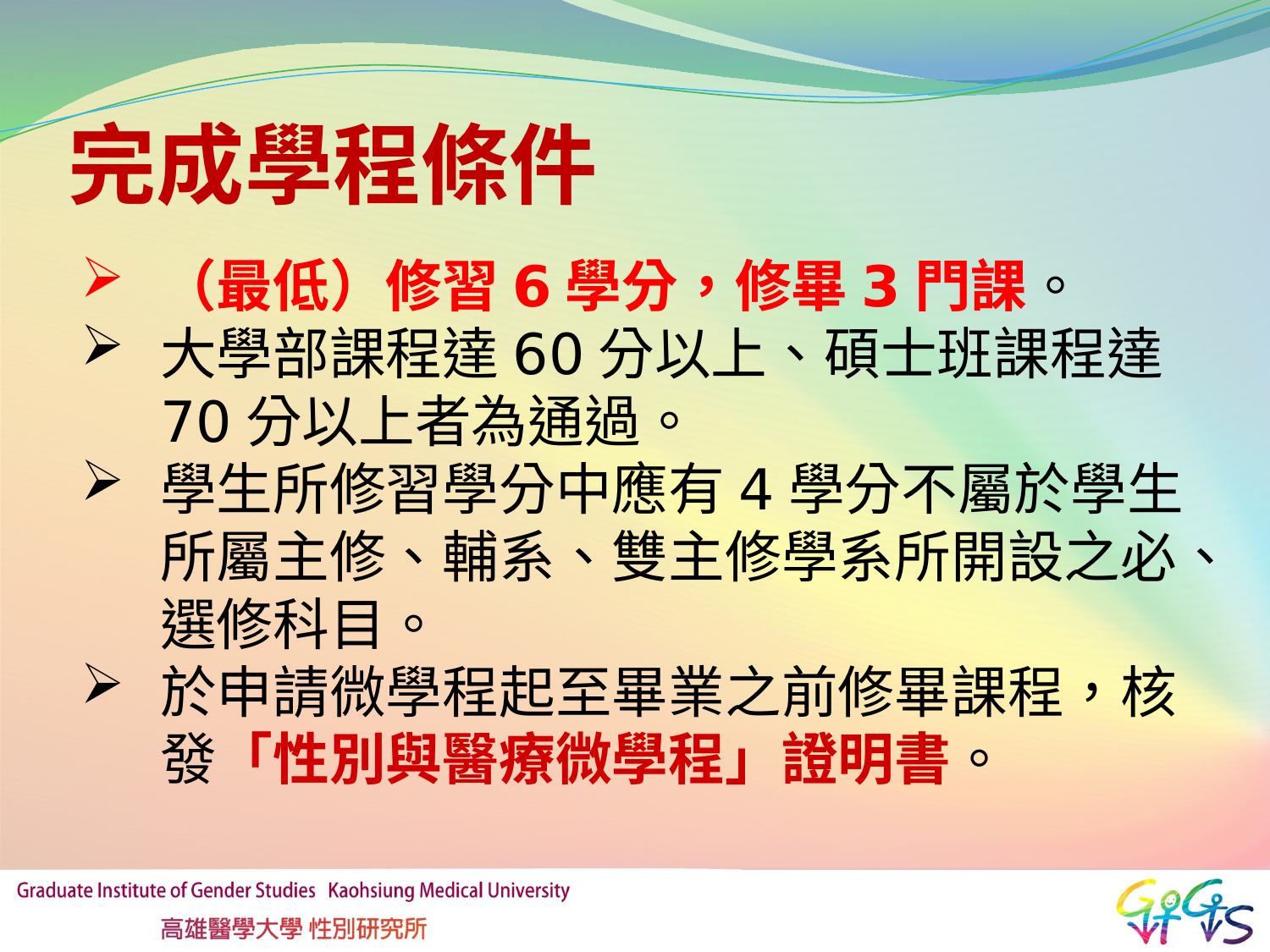

# 完成學程條件
（最低）修習6學分，修畢3門課。
大學部課程達60分以上、碩士班課程達70分以上者為通過。
學生所修習學分中應有4學分不屬於學生所屬主修、輔系、雙主修學系所開設之必、選修科目。
於申請微學程起至畢業之前修畢課程，核發「性別與醫療微學程」證明書。